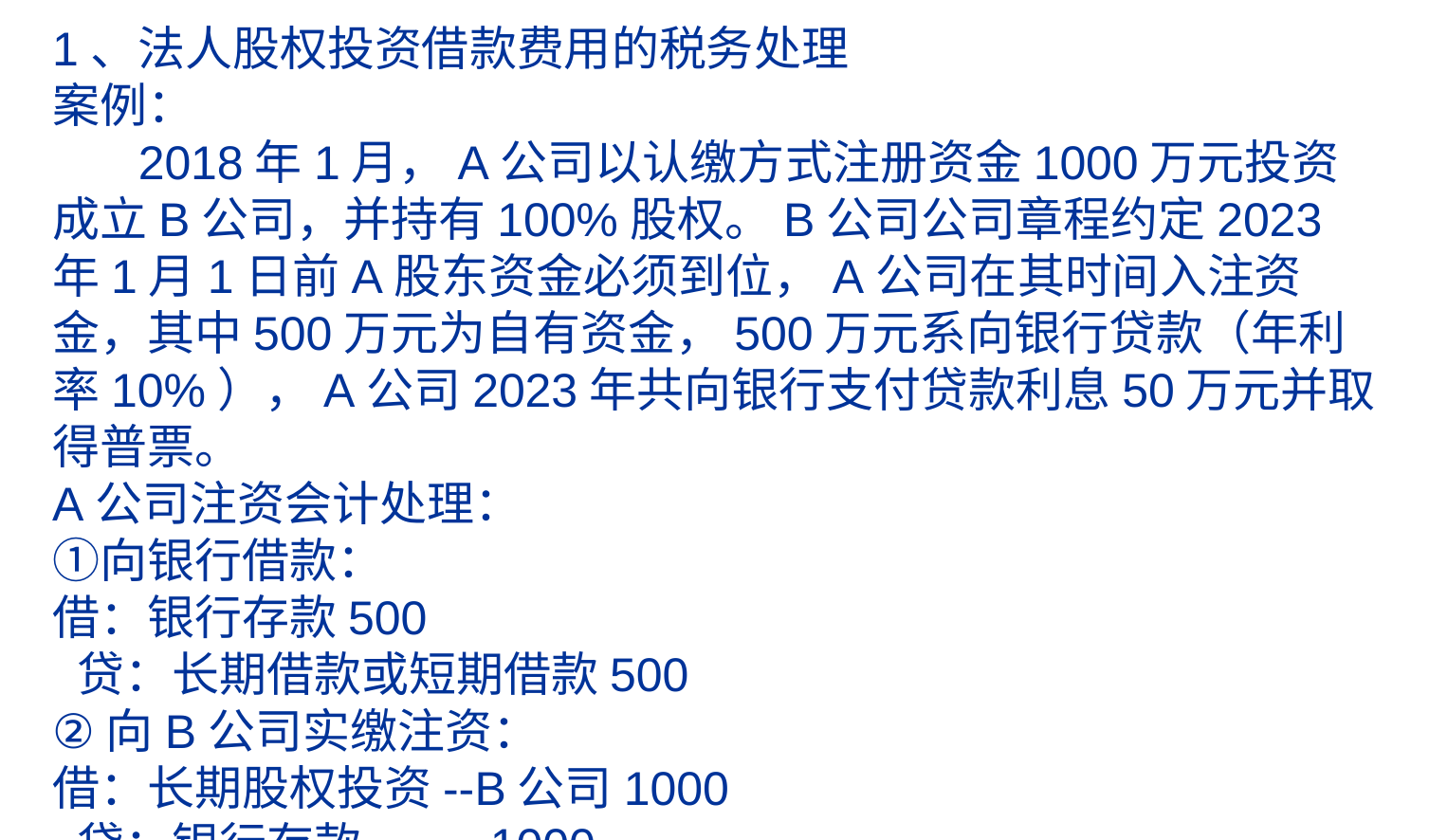

# 1、法人股权投资借款费用的税务处理 案例： 2018年1月，A公司以认缴方式注册资金1000万元投资成立B公司，并持有100%股权。B公司公司章程约定2023年1月1日前A股东资金必须到位，A公司在其时间入注资金，其中500万元为自有资金，500万元系向银行贷款（年利率10%），A公司2023年共向银行支付贷款利息50万元并取得普票。 A公司注资会计处理： ①向银行借款： 借：银行存款500 贷：长期借款或短期借款500 ②向B公司实缴注资： 借：长期股权投资--B公司1000 贷：银行存款           1000